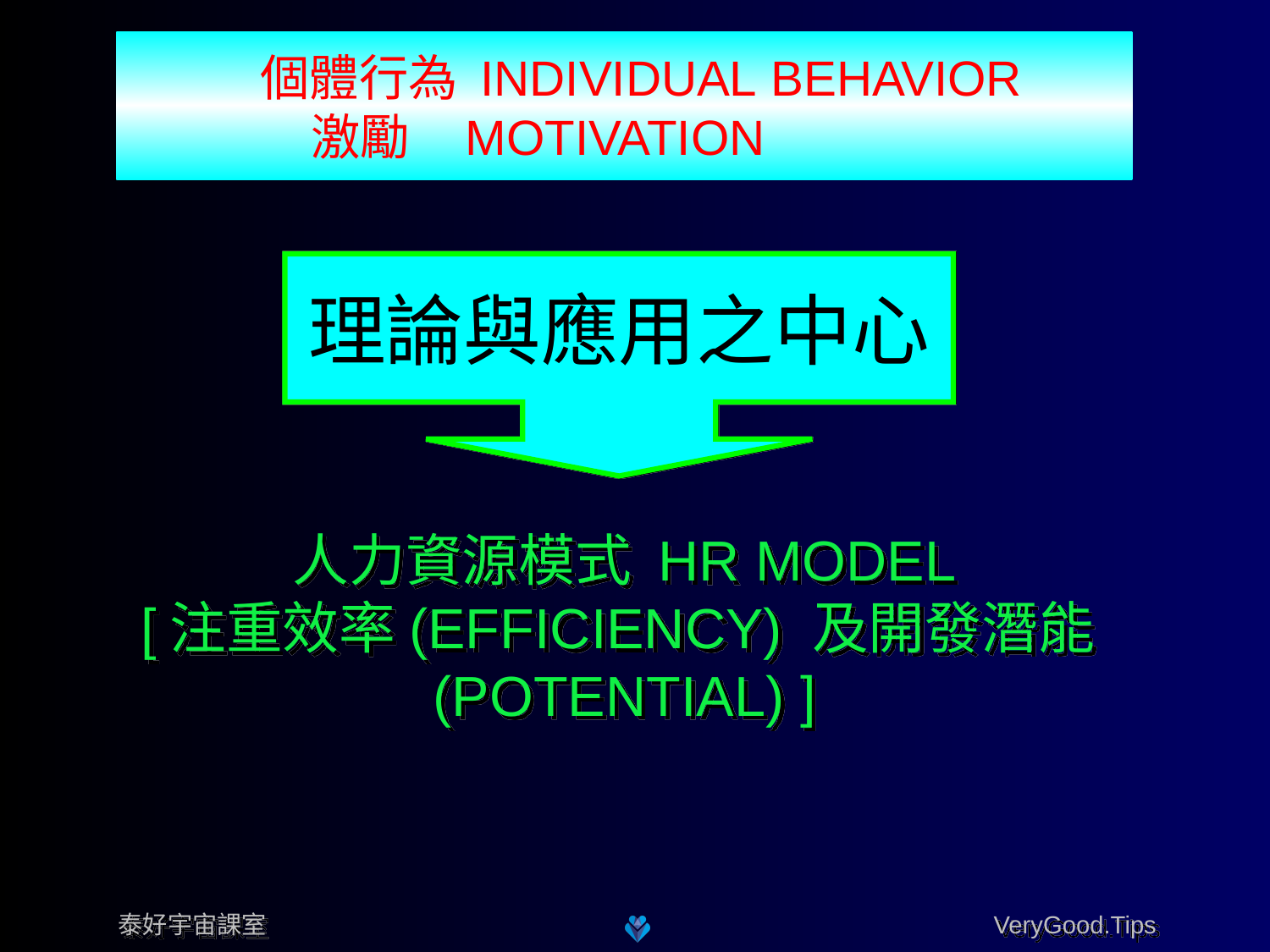

個體行為 INDIVIDUAL BEHAVIOR
       激勵    MOTIVATION
理論與應用之中心
人力資源模式 HR MODEL
[注重效率(EFFICIENCY) 及開發潛能(POTENTIAL) ]